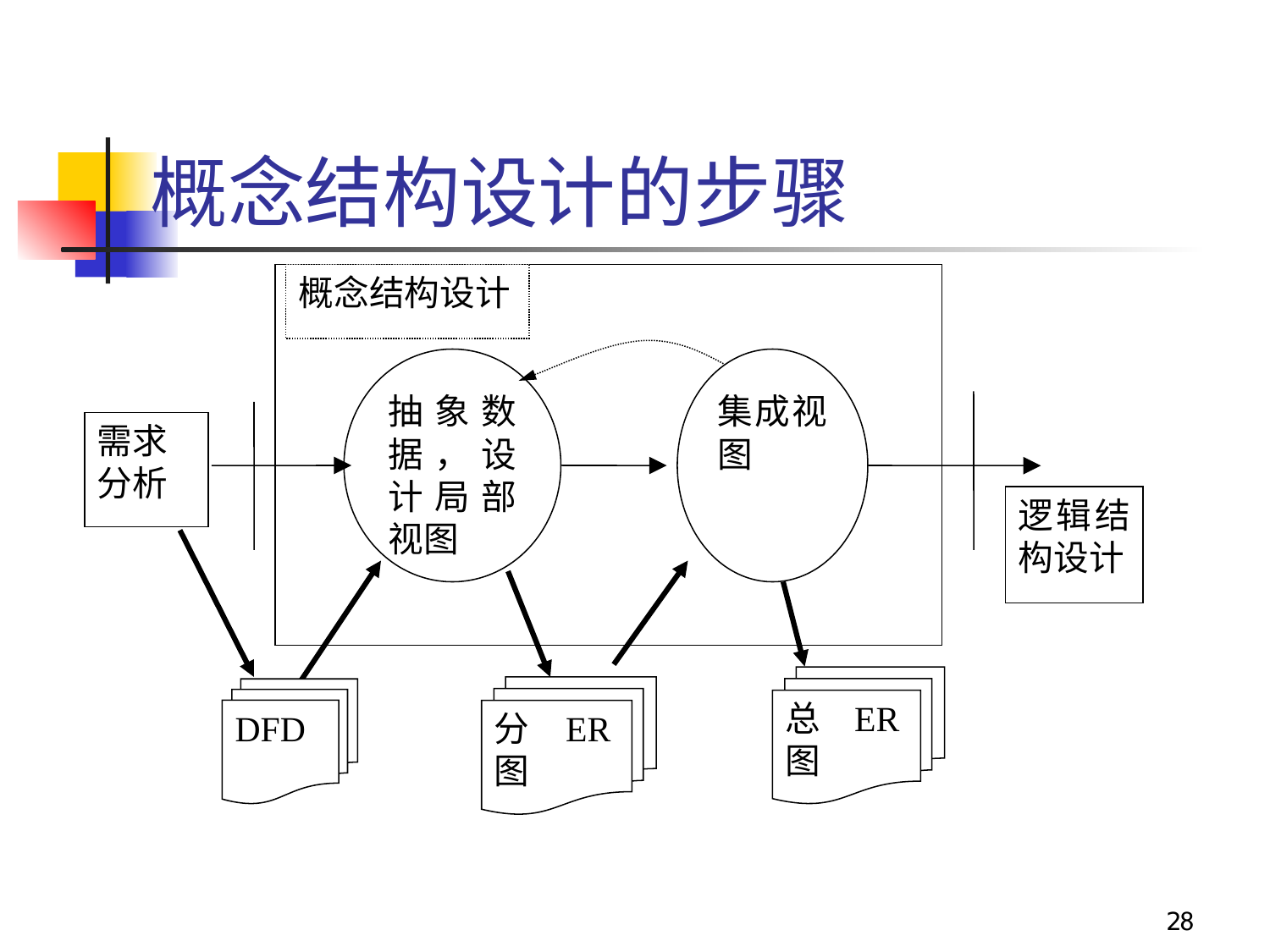

# 概念结构设计的步骤

概念结构设计

抽象数据，设计局部视图
集成视图

需求
分析

逻辑结构设计

总ER图
分ER图
DFD
28